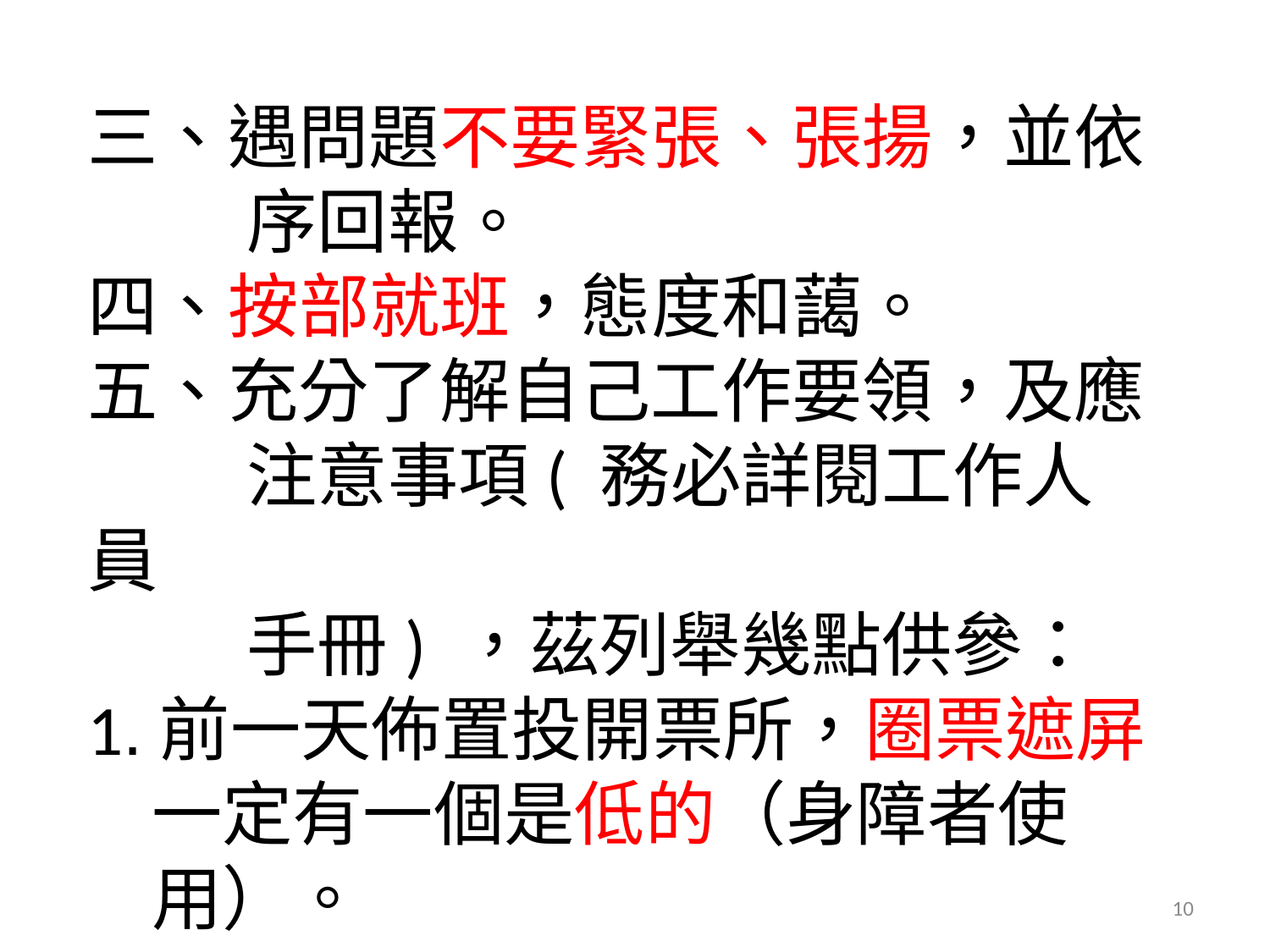

三、遇問題不要緊張、張揚，並依
         序回報。
四、按部就班，態度和藹。
五、充分了解自己工作要領，及應
         注意事項( 務必詳閱工作人員
         手冊) ，茲列舉幾點供參：
1.前一天佈置投開票所，圈票遮屏
   一定有一個是低的（身障者使
   用）。

10